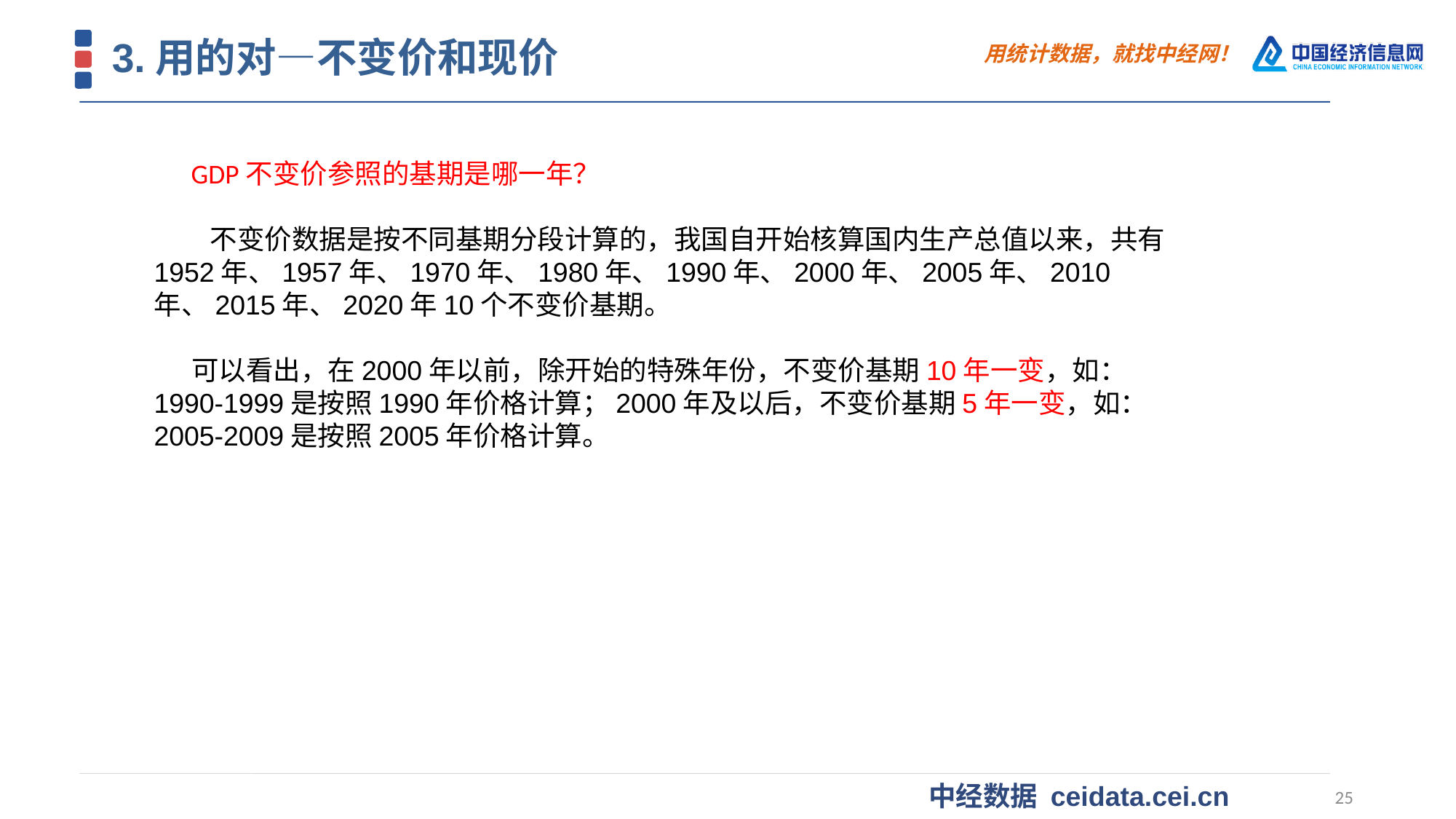

3.用的对—不变价和现价

      GDP不变价参照的基期是哪一年？

        不变价数据是按不同基期分段计算的，我国自开始核算国内生产总值以来，共有1952年、1957年、1970年、1980年、1990年、2000年、2005年、2010年、2015年、2020年10个不变价基期。

     可以看出，在2000年以前，除开始的特殊年份，不变价基期10年一变，如：1990-1999是按照1990年价格计算；2000年及以后，不变价基期5年一变，如：2005-2009是按照2005年价格计算。
25